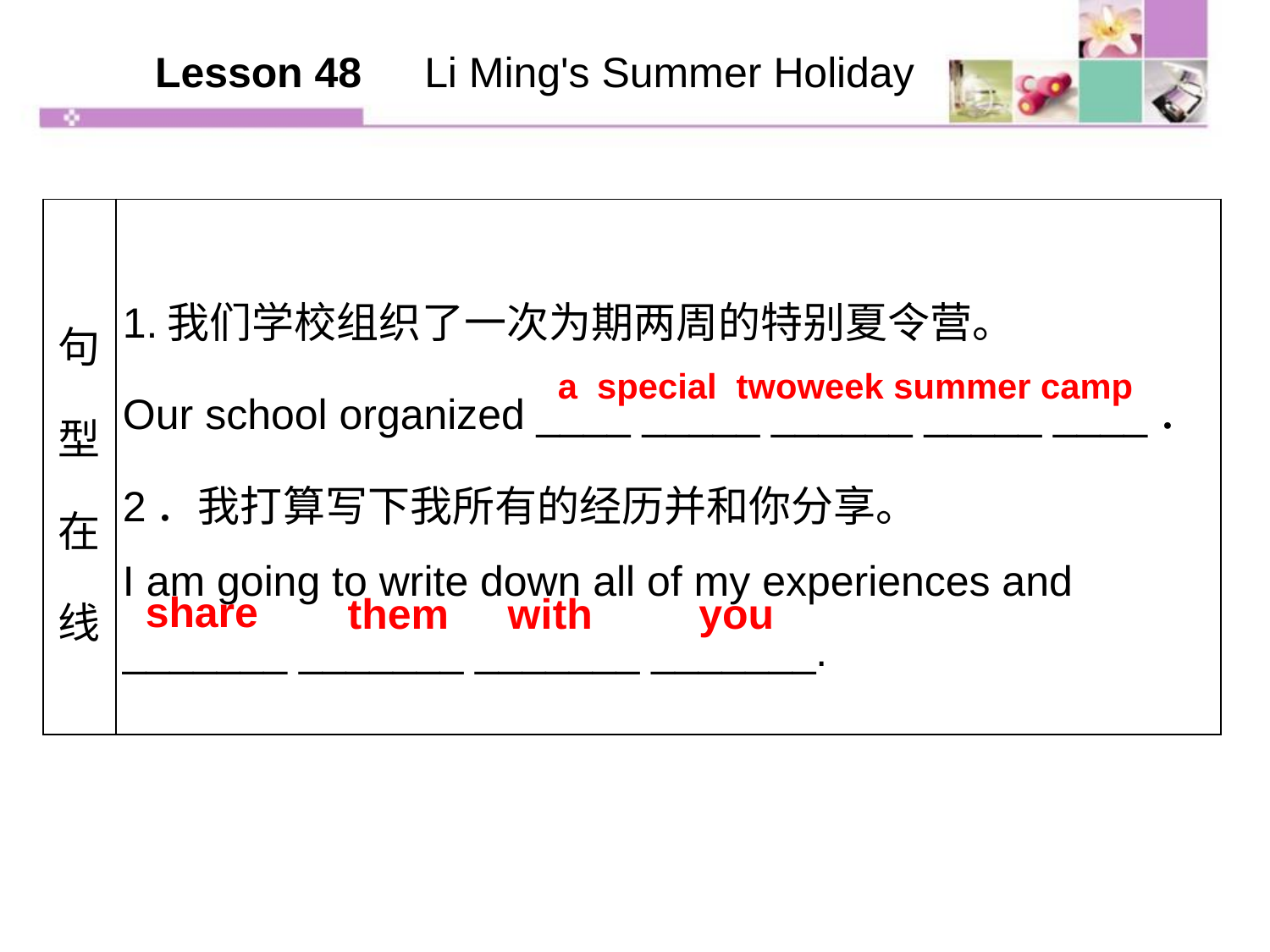

Lesson 48　Li Ming's Summer Holiday
| 句型在线 | 1.我们学校组织了一次为期两周的特别夏令营。 Our school organized \_\_\_\_ \_\_\_\_\_ \_\_\_\_\_\_ \_\_\_\_\_ \_\_\_\_． 2．我打算写下我所有的经历并和你分享。 I am going to write down all of my experiences and \_\_\_\_\_\_\_ \_\_\_\_\_\_\_ \_\_\_\_\_\_\_ \_\_\_\_\_\_\_. |
| --- | --- |
a  special  two­week summer camp
share
     them     with         you